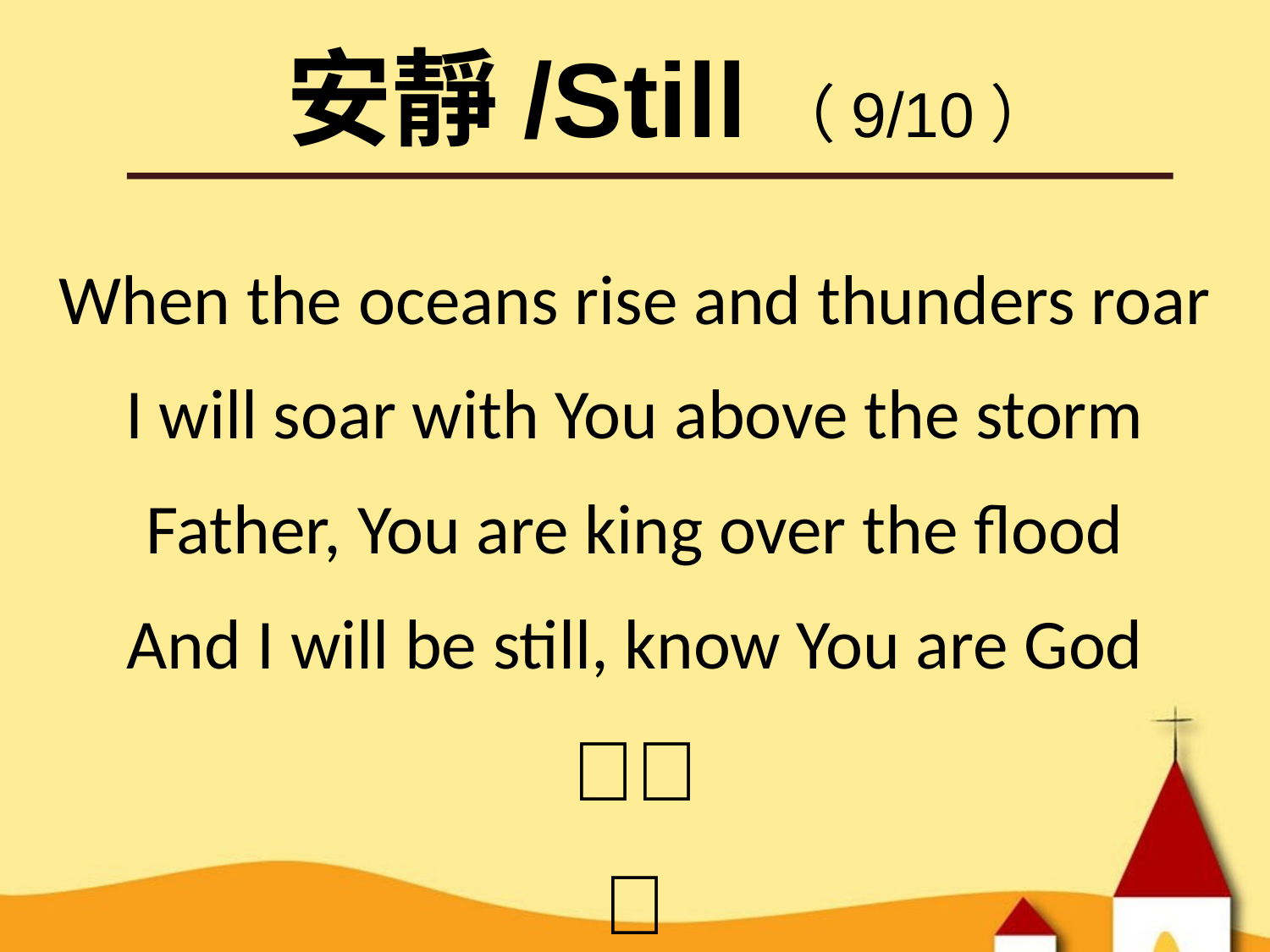

安靜/Still（9/10）

When the oceans rise and thunders roar
I will soar with You above the storm
Father, You are king over the flood
And I will be still, know You are God
􌅤􌅤
􌅦